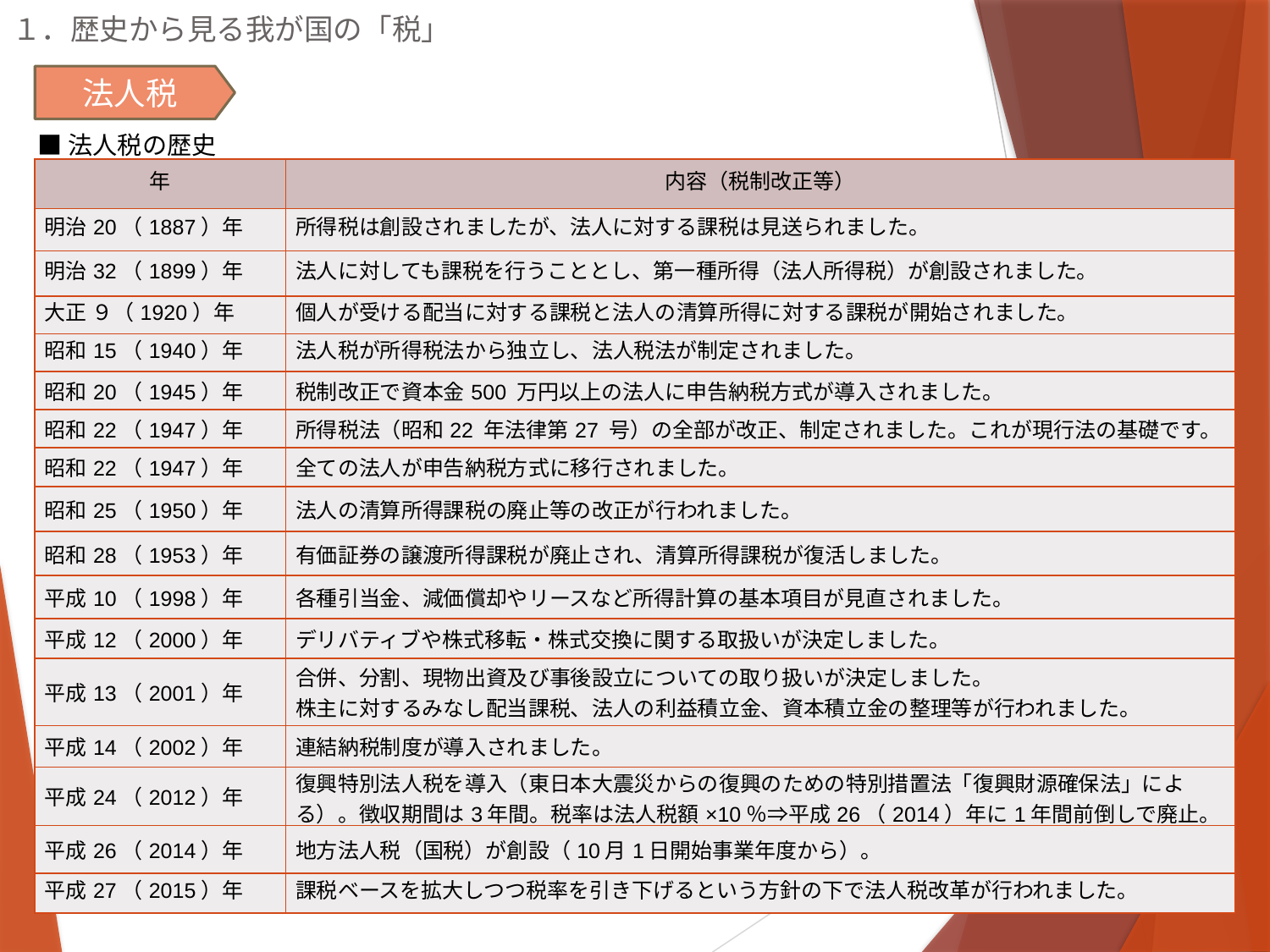

１．歴史から見る我が国の「税」
法人税
■法人税の歴史
| 年 | 内容（税制改正等） |
| --- | --- |
| 明治20（1887）年 | 所得税は創設されましたが、法人に対する課税は見送られました。 |
| 明治32（1899）年 | 法人に対しても課税を行うこととし、第一種所得（法人所得税）が創設されました。 |
| 大正 ９（1920）年 | 個人が受ける配当に対する課税と法人の清算所得に対する課税が開始されました。 |
| 昭和15（1940）年 | 法人税が所得税法から独立し、法人税法が制定されました。 |
| 昭和20（1945）年 | 税制改正で資本金500 万円以上の法人に申告納税方式が導入されました。 |
| 昭和22（1947）年 | 所得税法（昭和22 年法律第27 号）の全部が改正、制定されました。これが現行法の基礎です。 |
| 昭和22（1947）年 | 全ての法人が申告納税方式に移行されました。 |
| 昭和25（1950）年 | 法人の清算所得課税の廃止等の改正が行われました。 |
| 昭和28（1953）年 | 有価証券の譲渡所得課税が廃止され、清算所得課税が復活しました。 |
| 平成10（1998）年 | 各種引当金、減価償却やリースなど所得計算の基本項目が見直されました。 |
| 平成12（2000）年 | デリバティブや株式移転・株式交換に関する取扱いが決定しました。 |
| 平成13（2001）年 | 合併、分割、現物出資及び事後設立についての取り扱いが決定しました。 株主に対するみなし配当課税、法人の利益積立金、資本積立金の整理等が行われました。 |
| 平成14（2002）年 | 連結納税制度が導入されました。 |
| 平成24（2012）年 | 復興特別法人税を導入（東日本大震災からの復興のための特別措置法「復興財源確保法」による）。徴収期間は3年間。税率は法人税額×10％⇒平成26（2014）年に1年間前倒しで廃止。 |
| 平成26（2014）年 | 地方法人税（国税）が創設（10月1日開始事業年度から）。 |
| 平成27（2015）年 | 課税ベースを拡大しつつ税率を引き下げるという方針の下で法人税改革が行われました。 |